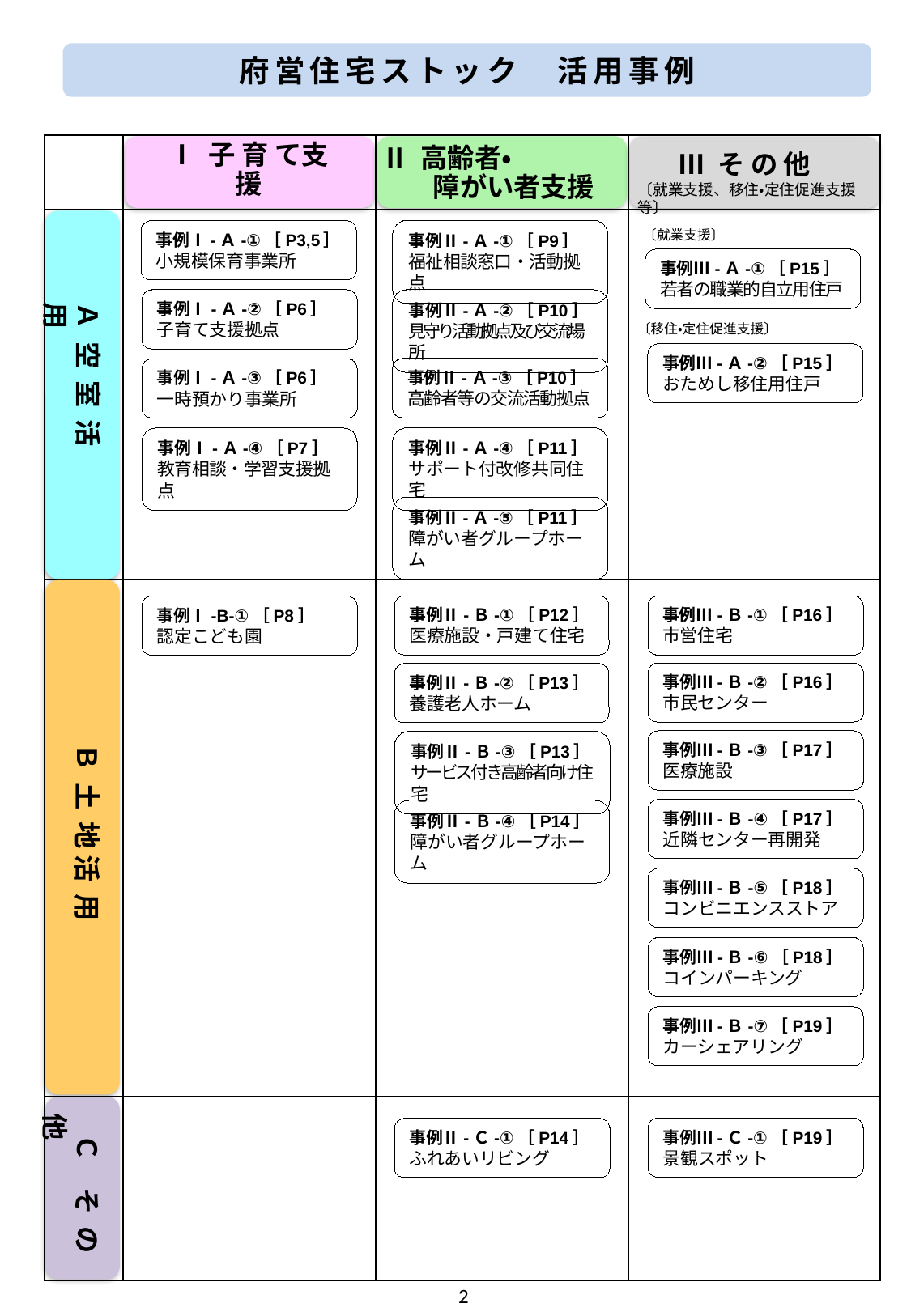

府営住宅ストック　活用事例
|  |  |  |  |
| --- | --- | --- | --- |
|  |  |  |  |
|  |  |  |  |
|  |  |  |  |

Ⅲ そ の 他
Ⅰ 子 育 て支援
Ⅱ 高齢者・　　　　　障がい者支援
〔就業支援、移住・定住促進支援等〕
事例Ⅱ-Ａ-①［P9］
福祉相談窓口・活動拠点
事例Ⅰ-Ａ-①［P3,5］
小規模保育事業所
〔就業支援〕
事例Ⅲ-Ａ-①［P15］
若者の職業的自立用住戸
事例Ⅱ-Ａ-②［P10］
見守り活動拠点及び交流場所
事例Ⅰ-Ａ-②［P6］
子育て支援拠点
Ａ  空  室  活  用
〔移住・定住促進支援〕
事例Ⅲ-Ａ-②［P15］
おためし移住用住戸

事例Ⅱ-Ａ-③［P10］
高齢者等の交流活動拠点
事例Ⅰ-Ａ-③［P6］
一時預かり事業所
事例Ⅱ-Ａ-④［P11］
サポート付改修共同住宅
事例Ⅰ-Ａ-④［P7］
教育相談・学習支援拠点
事例Ⅱ-Ａ-⑤［P11］
障がい者グループホーム
事例Ⅱ-Ｂ-①［P12］
医療施設・戸建て住宅
事例Ⅲ-Ｂ-①［P16］
市営住宅
事例Ⅰ-B-①［P8］
認定こども園
事例Ⅲ-Ｂ-②［P16］
市民センター
事例Ⅱ-Ｂ-②［P13］
養護老人ホーム
事例Ⅲ-Ｂ-③［P17］
医療施設
事例Ⅱ-Ｂ-③［P13］
サービス付き高齢者向け住宅
Ｂ  土  地 活  用
事例Ⅲ-Ｂ-④［P17］
近隣センター再開発

事例Ⅱ-Ｂ-④［P14］
障がい者グループホーム
事例Ⅲ-Ｂ-⑤［P18］
コンビニエンスストア
事例Ⅲ-Ｂ-⑥［P18］
コインパーキング
事例Ⅲ-Ｂ-⑦［P19］
カーシェアリング
　Ｃ　そ  の  他

事例Ⅲ-Ｃ-①［P19］
景観スポット
事例Ⅱ-Ｃ-①［P14］
ふれあいリビング
2